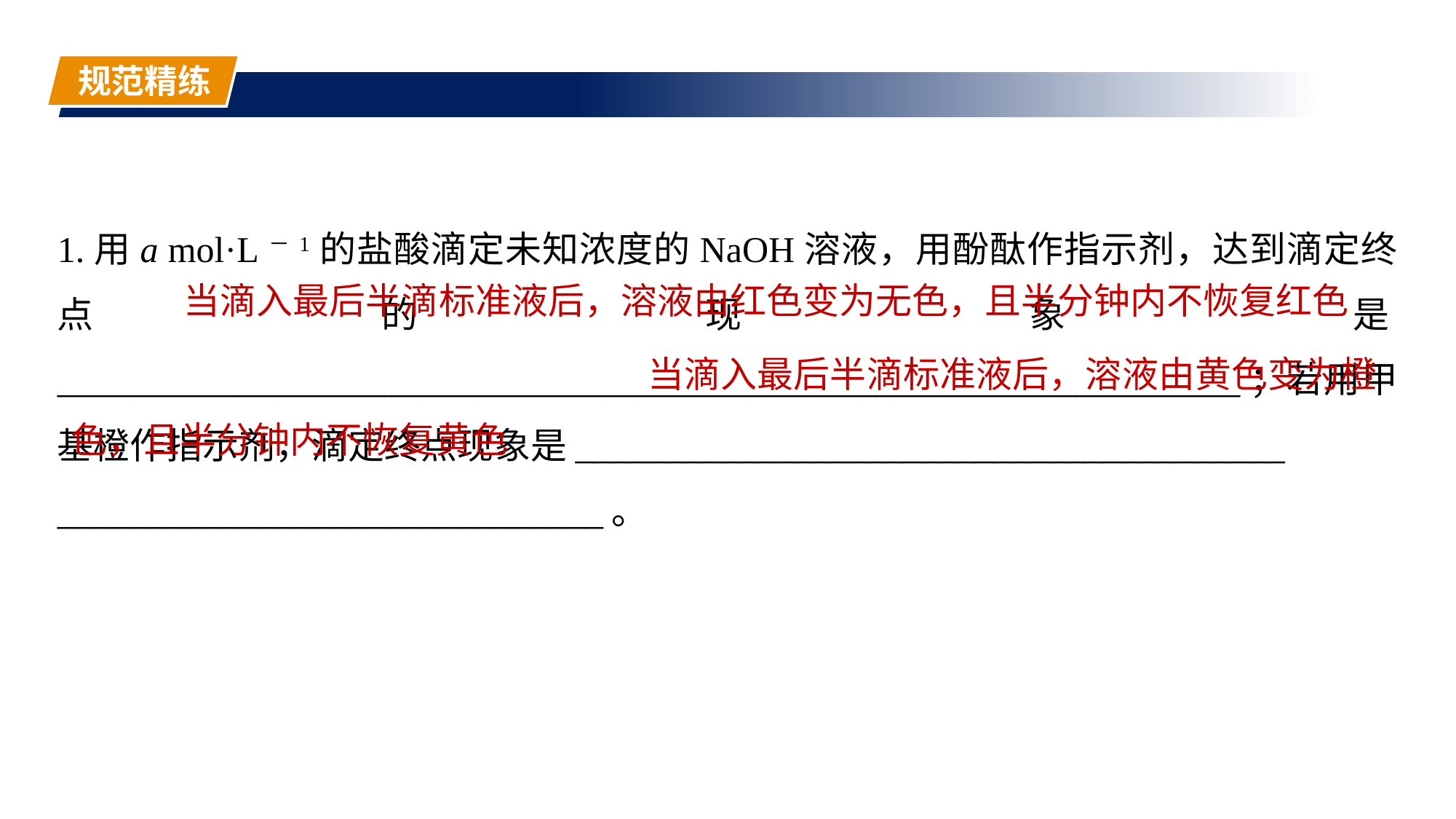

规范精练

1.用a mol·L－1的盐酸滴定未知浓度的NaOH溶液，用酚酞作指示剂，达到滴定终点的现象是_________________________________________________________________；若用甲基橙作指示剂，滴定终点现象是_______________________________________
______________________________。
当滴入最后半滴标准液后，溶液由红色变为无色，且半分钟内不恢复红色
                                                                    当滴入最后半滴标准液后，溶液由黄色变为橙色，且半分钟内不恢复黄色